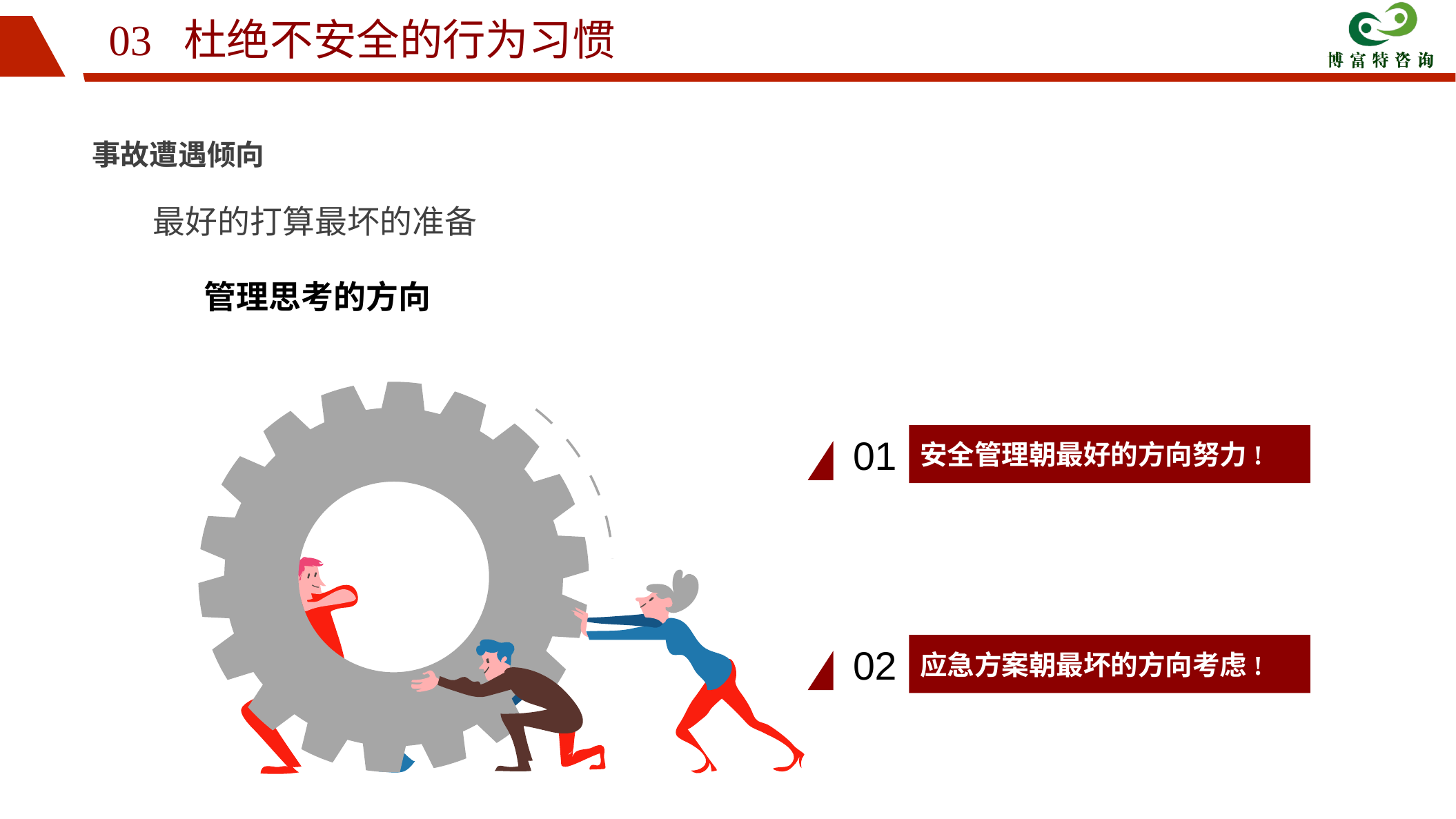

03  杜绝不安全的行为习惯

事故遭遇倾向
最好的打算最坏的准备
管理思考的方向

01
安全管理朝最好的方向努力!

02
应急方案朝最坏的方向考虑!